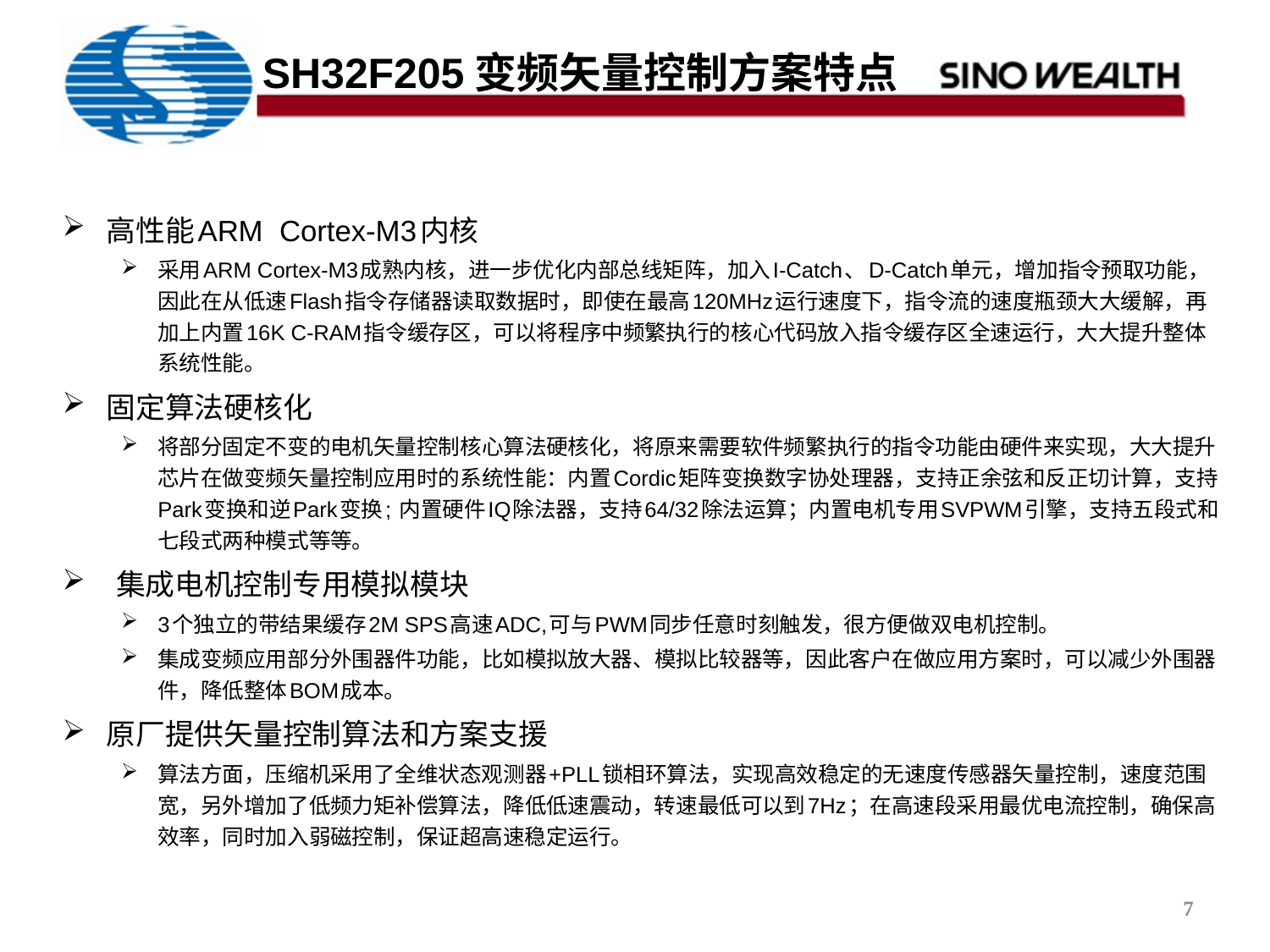

SH32F205变频矢量控制方案特点
高性能ARM  Cortex-M3内核
采用ARM Cortex-M3成熟内核，进一步优化内部总线矩阵，加入I-Catch、D-Catch单元，增加指令预取功能，因此在从低速Flash指令存储器读取数据时，即使在最高120MHz运行速度下，指令流的速度瓶颈大大缓解，再加上内置16K C-RAM指令缓存区，可以将程序中频繁执行的核心代码放入指令缓存区全速运行，大大提升整体系统性能。
固定算法硬核化
将部分固定不变的电机矢量控制核心算法硬核化，将原来需要软件频繁执行的指令功能由硬件来实现，大大提升芯片在做变频矢量控制应用时的系统性能：内置Cordic矩阵变换数字协处理器，支持正余弦和反正切计算，支持Park变换和逆Park变换; 内置硬件IQ除法器，支持64/32除法运算；内置电机专用SVPWM引擎，支持五段式和七段式两种模式等等。
 集成电机控制专用模拟模块
3个独立的带结果缓存2M SPS高速ADC,可与PWM同步任意时刻触发，很方便做双电机控制。
集成变频应用部分外围器件功能，比如模拟放大器、模拟比较器等，因此客户在做应用方案时，可以减少外围器件，降低整体BOM成本。
原厂提供矢量控制算法和方案支援
算法方面，压缩机采用了全维状态观测器+PLL锁相环算法，实现高效稳定的无速度传感器矢量控制，速度范围宽，另外增加了低频力矩补偿算法，降低低速震动，转速最低可以到7Hz；在高速段采用最优电流控制，确保高效率，同时加入弱磁控制，保证超高速稳定运行。
7